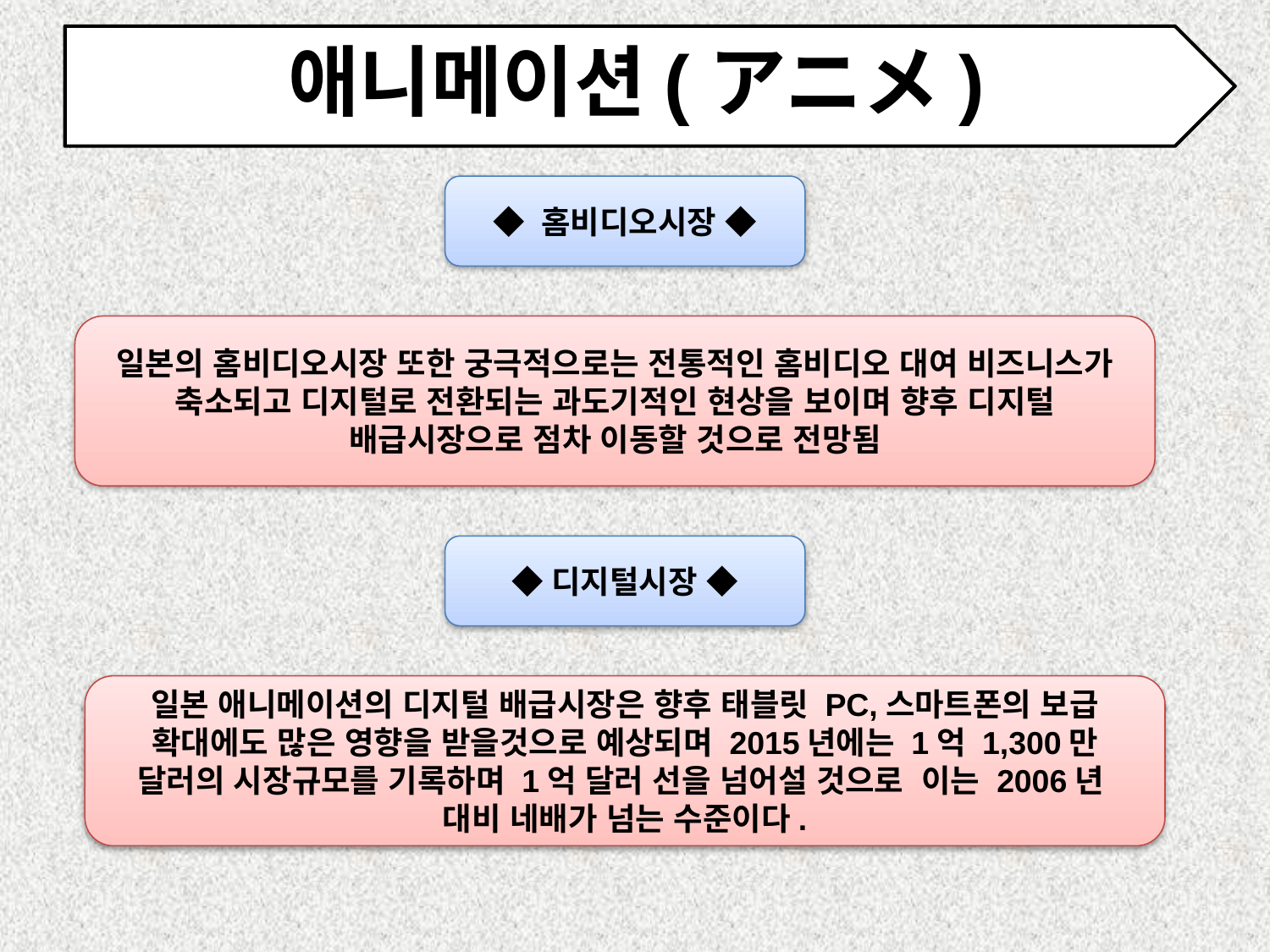

# 애니메이션(アニメ)

◆ 홈비디오시장 ◆
일본의 홈비디오시장 또한 궁극적으로는 전통적인 홈비디오 대여 비즈니스가 축소되고 디지털로 전환되는 과도기적인 현상을 보이며 향후 디지털 배급시장으로 점차 이동할 것으로 전망됨
◆디지털시장 ◆
일본 애니메이션의 디지털 배급시장은 향후 태블릿 PC,스마트폰의 보급 확대에도 많은 영향을 받을것으로 예상되며 2015년에는 1억 1,300만 달러의 시장규모를 기록하며 1억 달러 선을 넘어설 것으로  이는 2006년
대비 네배가 넘는 수준이다.